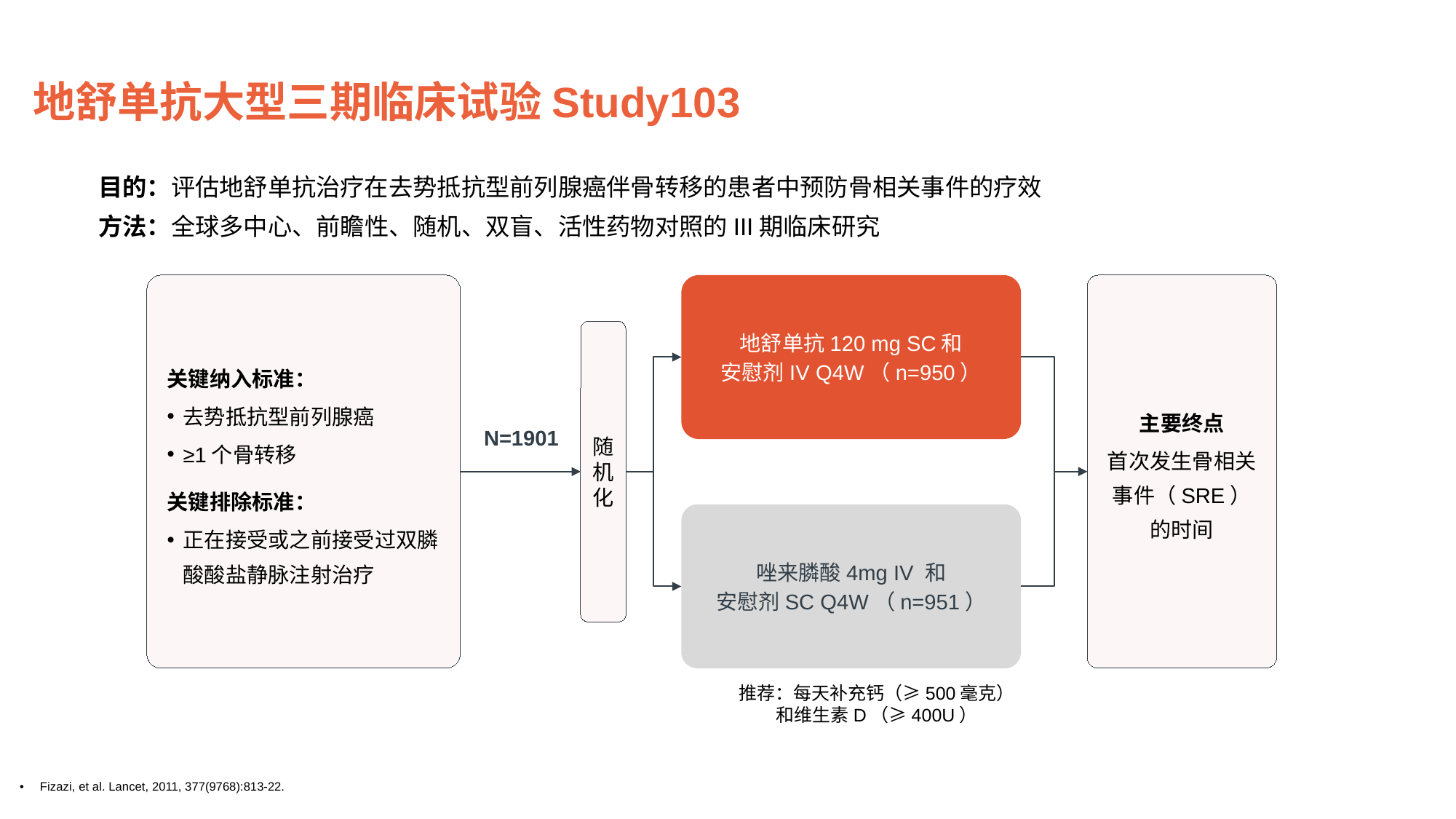

地舒单抗大型三期临床试验Study103
目的：评估地舒单抗治疗在去势抵抗型前列腺癌伴骨转移的患者中预防骨相关事件的疗效
方法：全球多中心、前瞻性、随机、双盲、活性药物对照的III期临床研究
地舒单抗120 mg SC和
安慰剂IV Q4W（n=950）
主要终点
首次发生骨相关事件（SRE）的时间
关键纳入标准：
去势抵抗型前列腺癌
≥1个骨转移
关键排除标准：
正在接受或之前接受过双膦酸酸盐静脉注射治疗
随机化
N=1901
唑来膦酸4mg IV 和
安慰剂SC Q4W（n=951）
推荐：每天补充钙（≥500毫克）和维生素D（≥400U）
Fizazi, et al. Lancet, 2011, 377(9768):813-22.